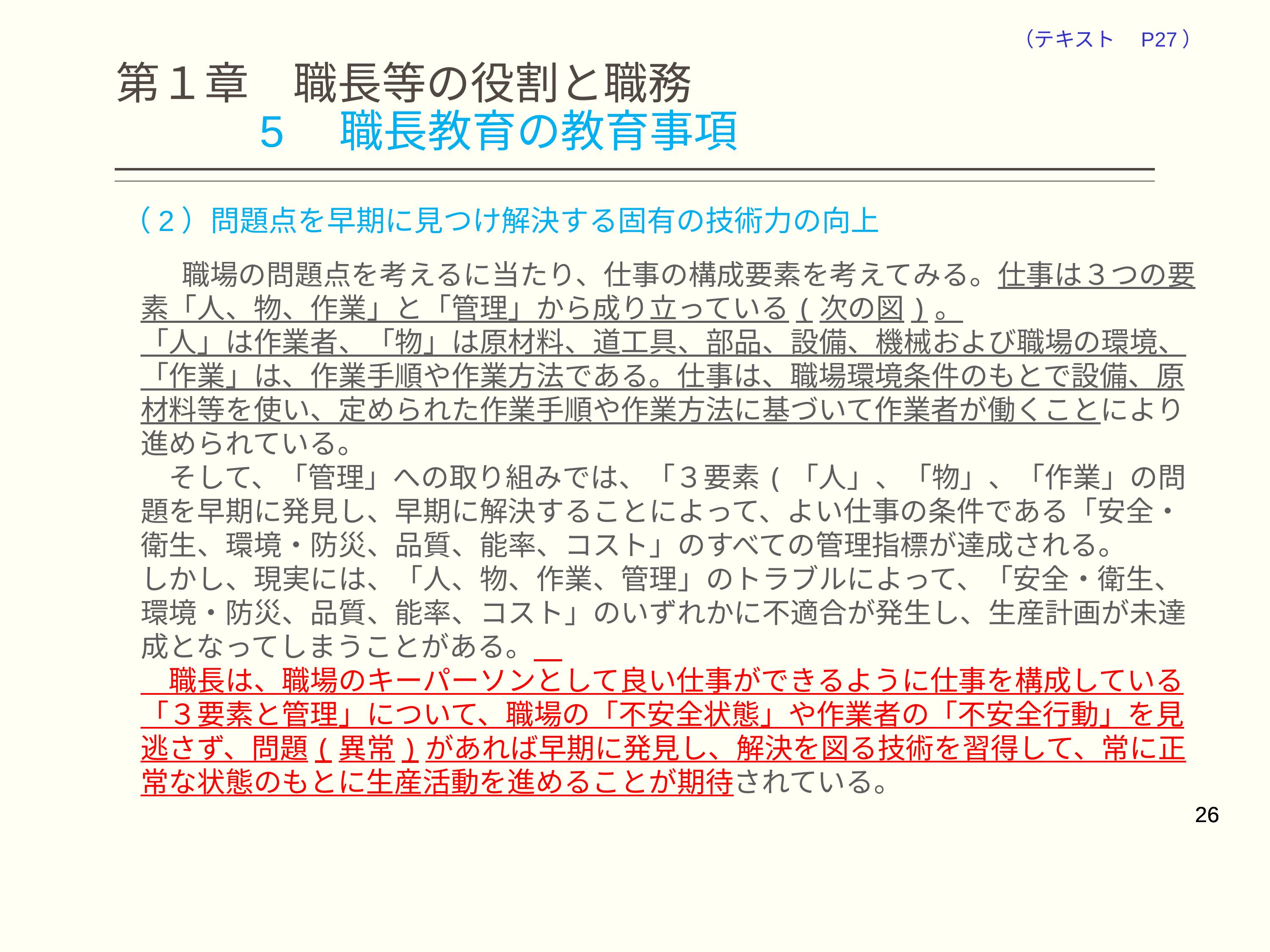

（テキスト　P27）
# 第１章　職長等の役割と職務 　　　5　職長教育の教育事項
（2）問題点を早期に見つけ解決する固有の技術力の向上
　　職場の問題点を考えるに当たり、仕事の構成要素を考えてみる。仕事は３つの要素「人、物、作業」と「管理」から成り立っている(次の図)。
「人」は作業者、「物」は原材料、道工具、部品、設備、機械および職場の環境、「作業」は、作業手順や作業方法である。仕事は、職場環境条件のもとで設備、原材料等を使い、定められた作業手順や作業方法に基づいて作業者が働くことにより進められている。
　そして、「管理」への取り組みでは、「３要素(「人」、「物」、「作業」の問題を早期に発見し、早期に解決することによって、よい仕事の条件である「安全・衛生、環境・防災、品質、能率、コスト」のすべての管理指標が達成される。
しかし、現実には、「人、物、作業、管理」のトラブルによって、「安全・衛生、環境・防災、品質、能率、コスト」のいずれかに不適合が発生し、生産計画が未達成となってしまうことがある。
　職長は、職場のキーパーソンとして良い仕事ができるように仕事を構成している「３要素と管理」について、職場の「不安全状態」や作業者の「不安全行動」を見逃さず、問題(異常)があれば早期に発見し、解決を図る技術を習得して、常に正常な状態のもとに生産活動を進めることが期待されている。
26
26
26